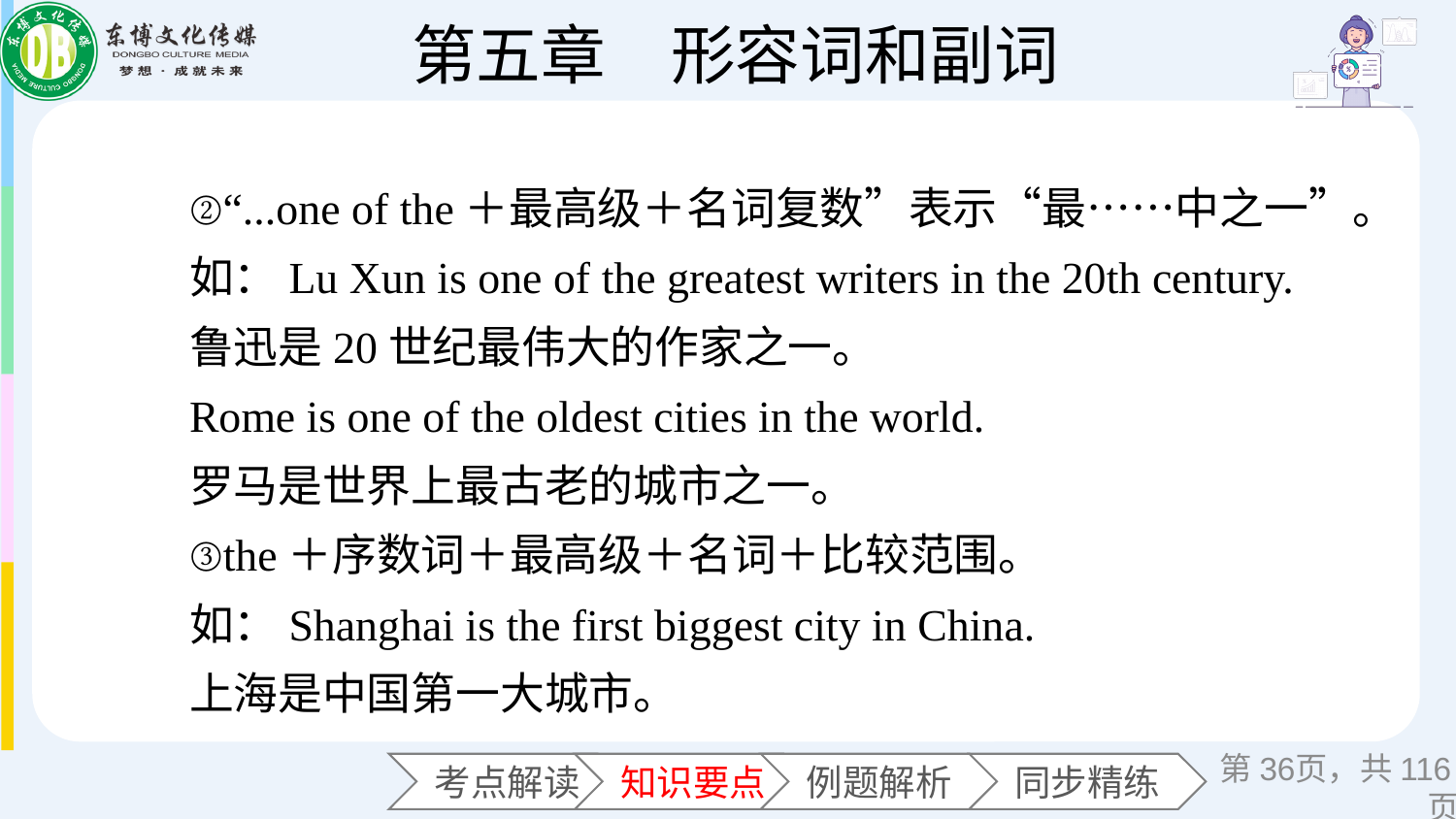

②“...one of the＋最高级＋名词复数”表示“最……中之一”。
如：Lu Xun is one of the greatest writers in the 20th century.
鲁迅是20世纪最伟大的作家之一。
Rome is one of the oldest cities in the world.
罗马是世界上最古老的城市之一。
③the＋序数词＋最高级＋名词＋比较范围。
如：Shanghai is the first biggest city in China.
上海是中国第一大城市。
第36页，共116页